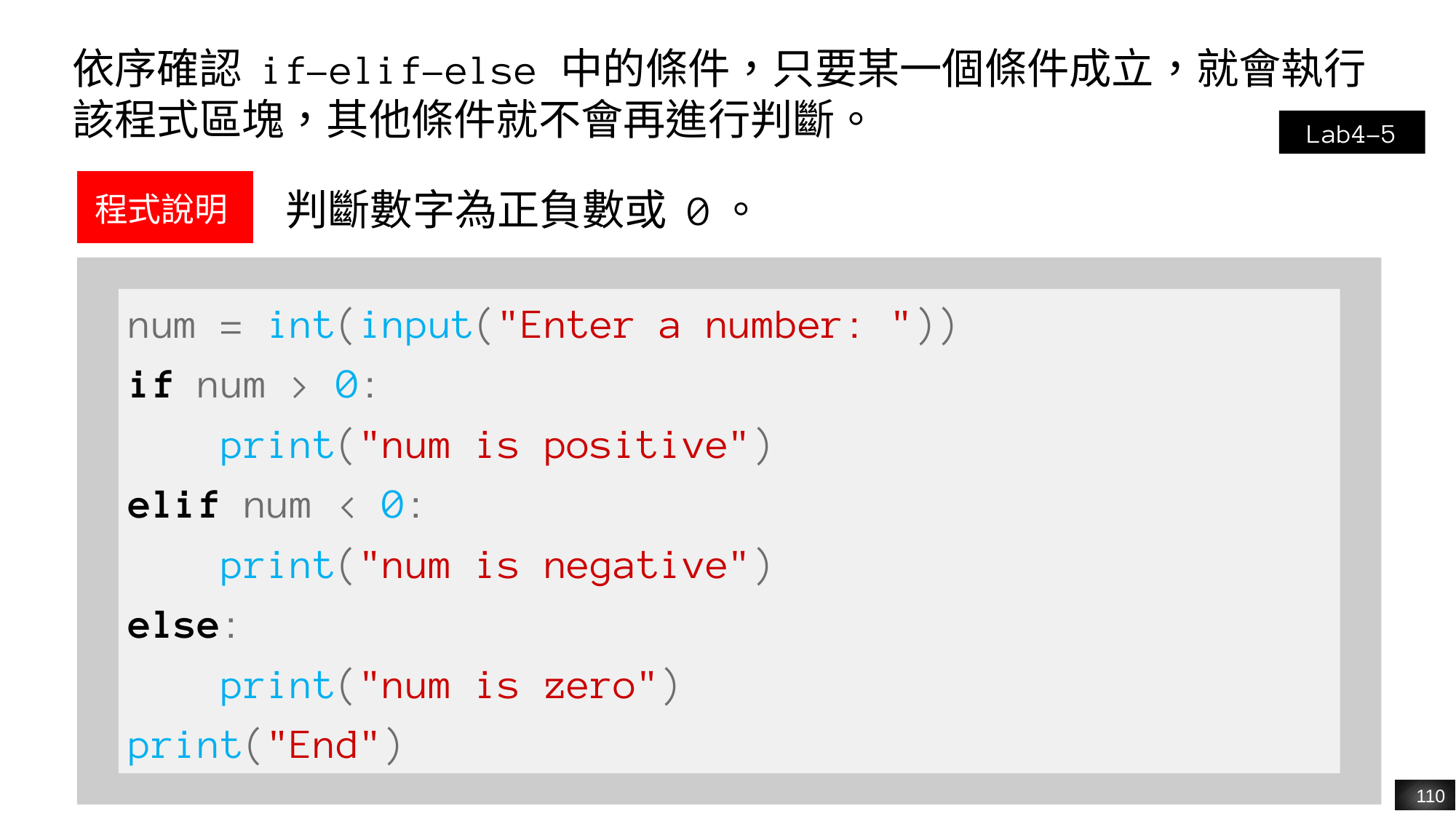

依序確認 if-elif-else 中的條件，只要某一個條件成立，就會執行該程式區塊，其他條件就不會再進行判斷。
Lab4-5
| 程式說明 | 判斷數字為正負數或 0。 |
| --- | --- |

num = int(input("Enter a number: "))
if num > 0:
    print("num is positive")
elif num < 0:
    print("num is negative")
else:
    print("num is zero")
print("End")